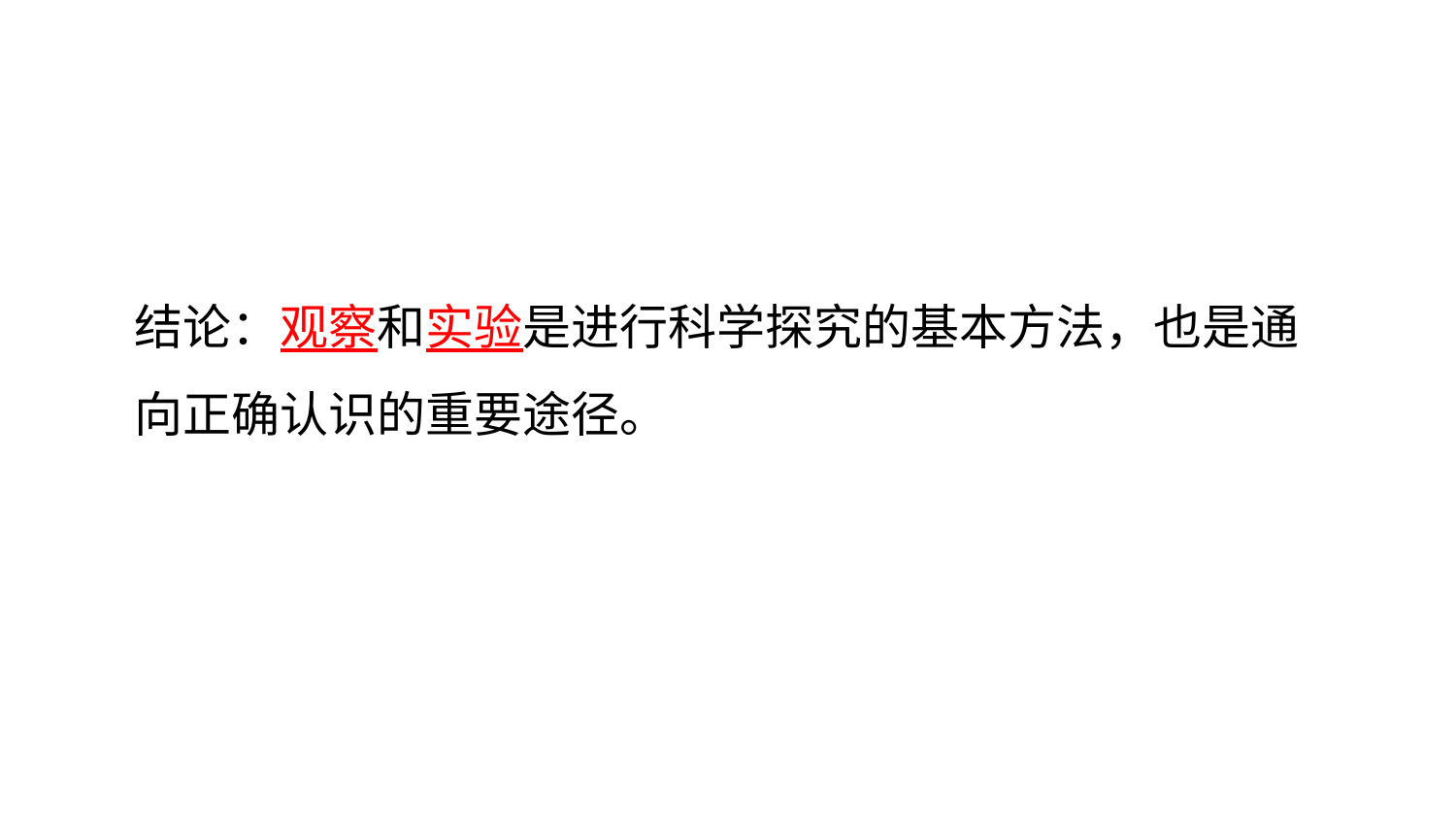

结论：观察和实验是进行科学探究的基本方法，也是通向正确认识的重要途径。